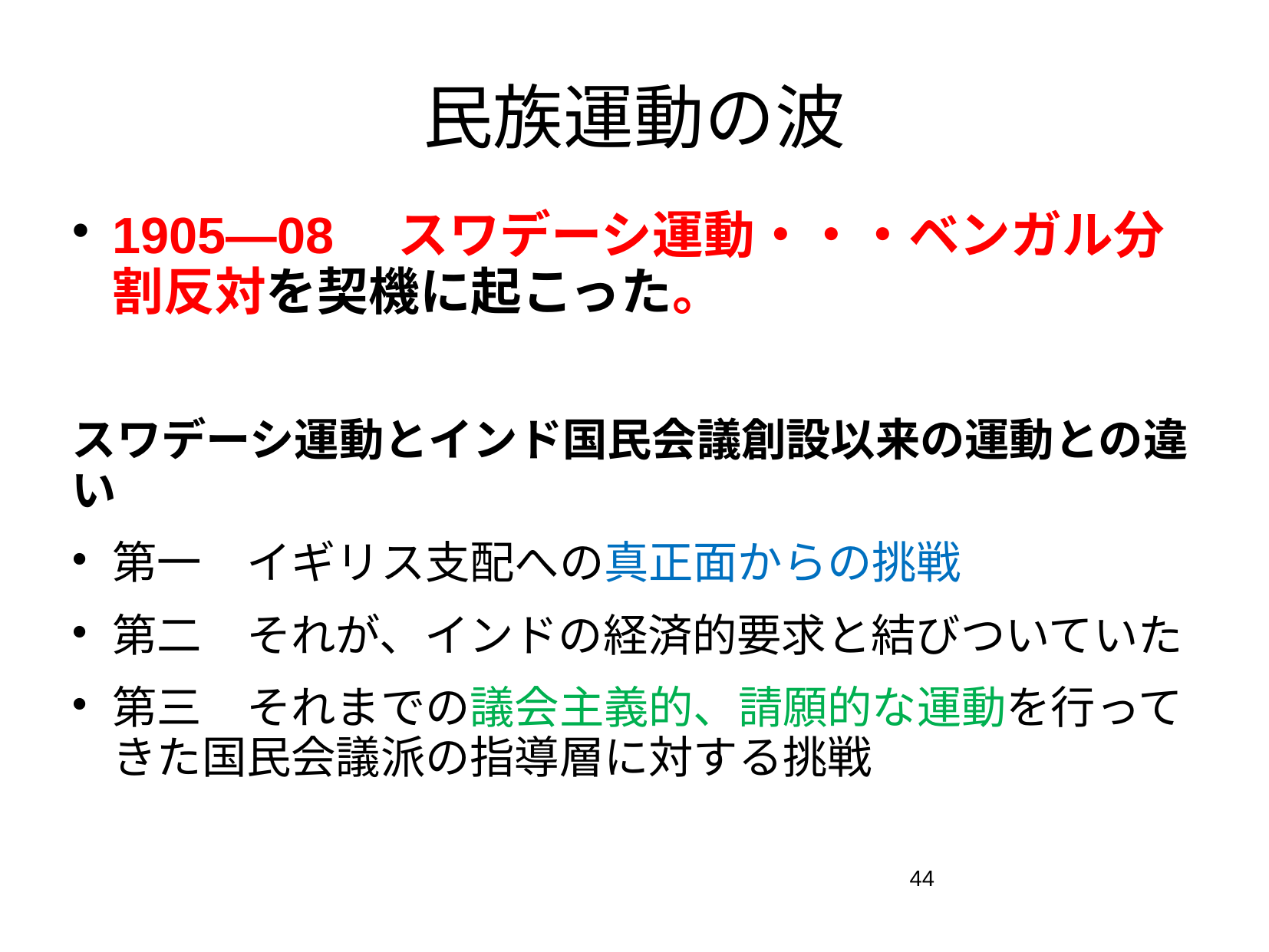

# 民族運動の波
1905―08　スワデーシ運動・・・ベンガル分割反対を契機に起こった。

スワデーシ運動とインド国民会議創設以来の運動との違い
第一　イギリス支配への真正面からの挑戦
第二　それが、インドの経済的要求と結びついていた
第三　それまでの議会主義的、請願的な運動を行ってきた国民会議派の指導層に対する挑戦

44